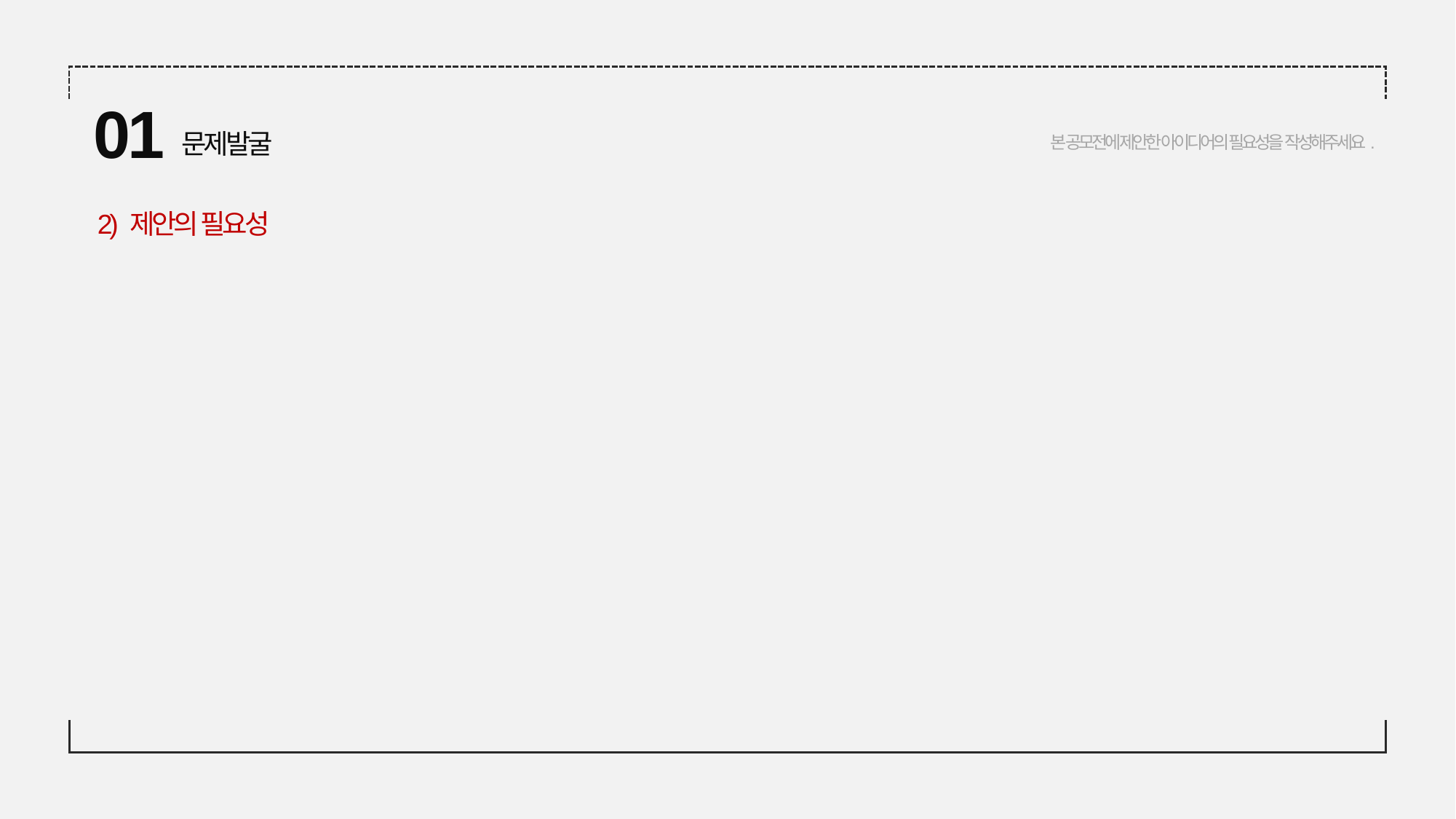

01
본 공모전에 제안한 아이디어의 필요성을  작성해주세요.
문제발굴
2) 제안의 필요성